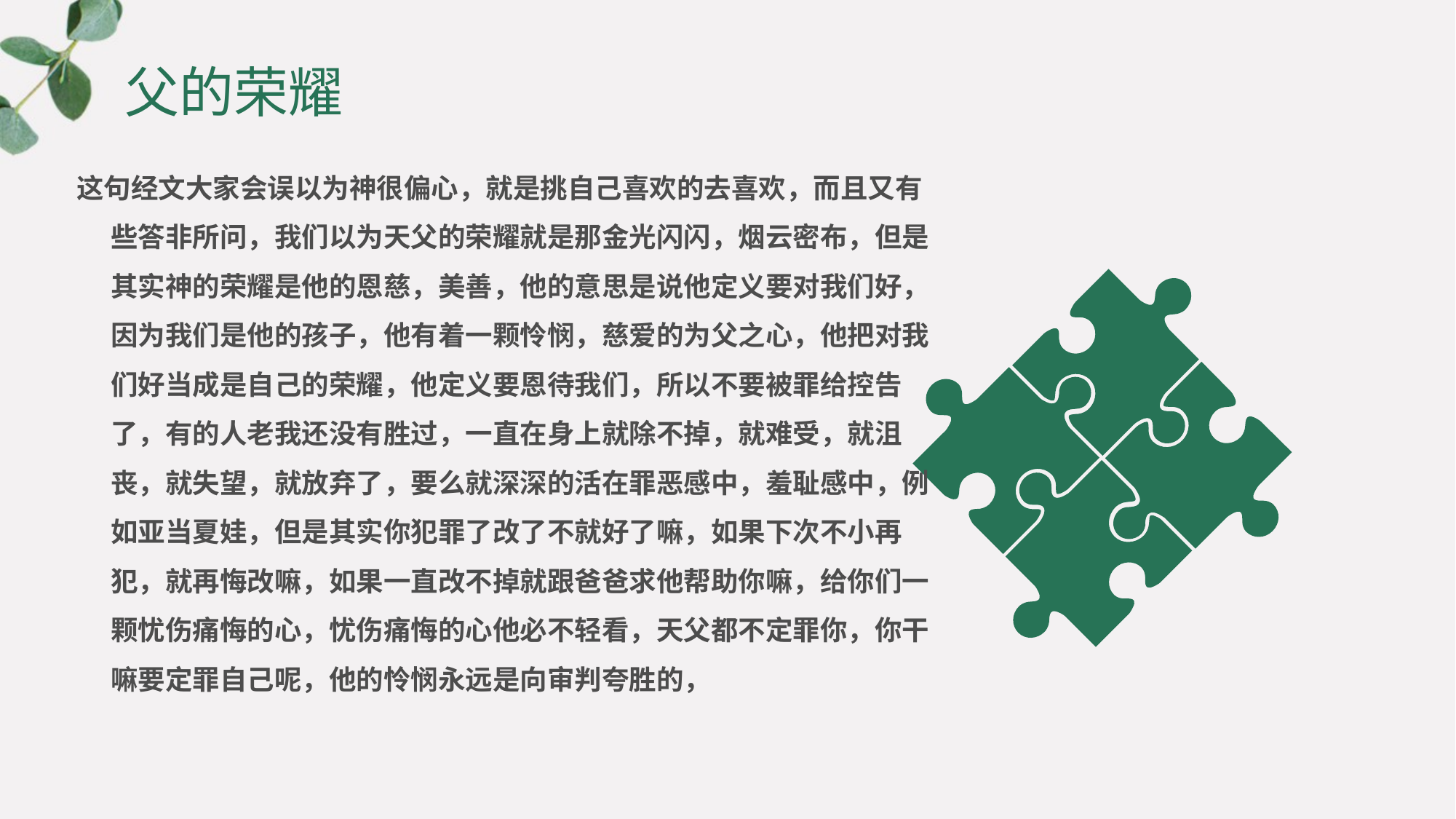

# 父的荣耀

这句经文大家会误以为神很偏心，就是挑自己喜欢的去喜欢，而且又有些答非所问，我们以为天父的荣耀就是那金光闪闪，烟云密布，但是其实神的荣耀是他的恩慈，美善，他的意思是说他定义要对我们好，因为我们是他的孩子，他有着一颗怜悯，慈爱的为父之心，他把对我们好当成是自己的荣耀，他定义要恩待我们，所以不要被罪给控告了，有的人老我还没有胜过，一直在身上就除不掉，就难受，就沮丧，就失望，就放弃了，要么就深深的活在罪恶感中，羞耻感中，例如亚当夏娃，但是其实你犯罪了改了不就好了嘛，如果下次不小再犯，就再悔改嘛，如果一直改不掉就跟爸爸求他帮助你嘛，给你们一颗忧伤痛悔的心，忧伤痛悔的心他必不轻看，天父都不定罪你，你干嘛要定罪自己呢，他的怜悯永远是向审判夸胜的，